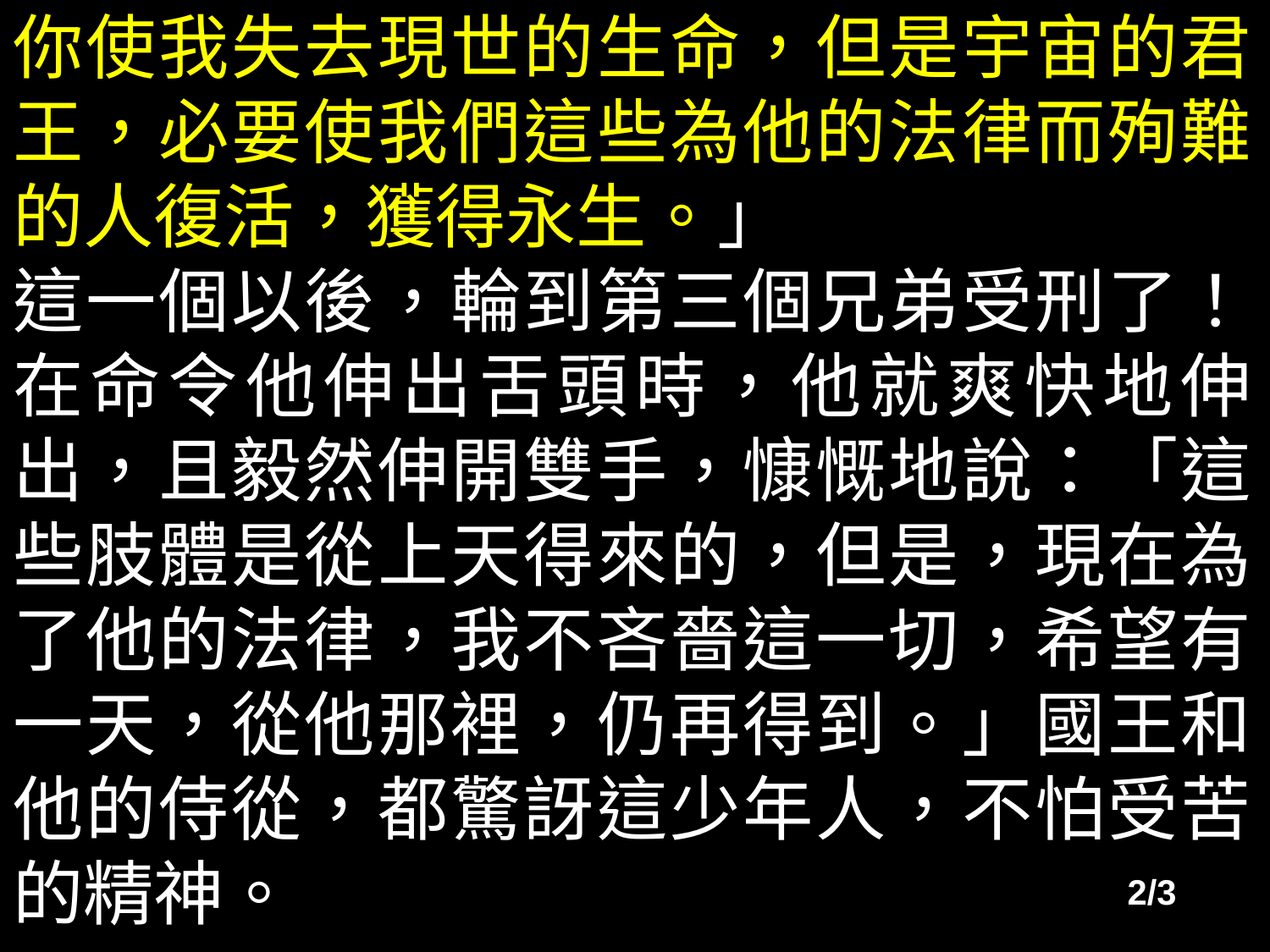

你使我失去現世的生命，但是宇宙的君王，必要使我們這些為他的法律而殉難的人復活，獲得永生。」
這一個以後，輪到第三個兄弟受刑了！在命令他伸出舌頭時，他就爽快地伸出，且毅然伸開雙手，慷慨地說：「這些肢體是從上天得來的，但是，現在為了他的法律，我不吝嗇這一切，希望有一天，從他那裡，仍再得到。」國王和他的侍從，都驚訝這少年人，不怕受苦的精神。
2/3